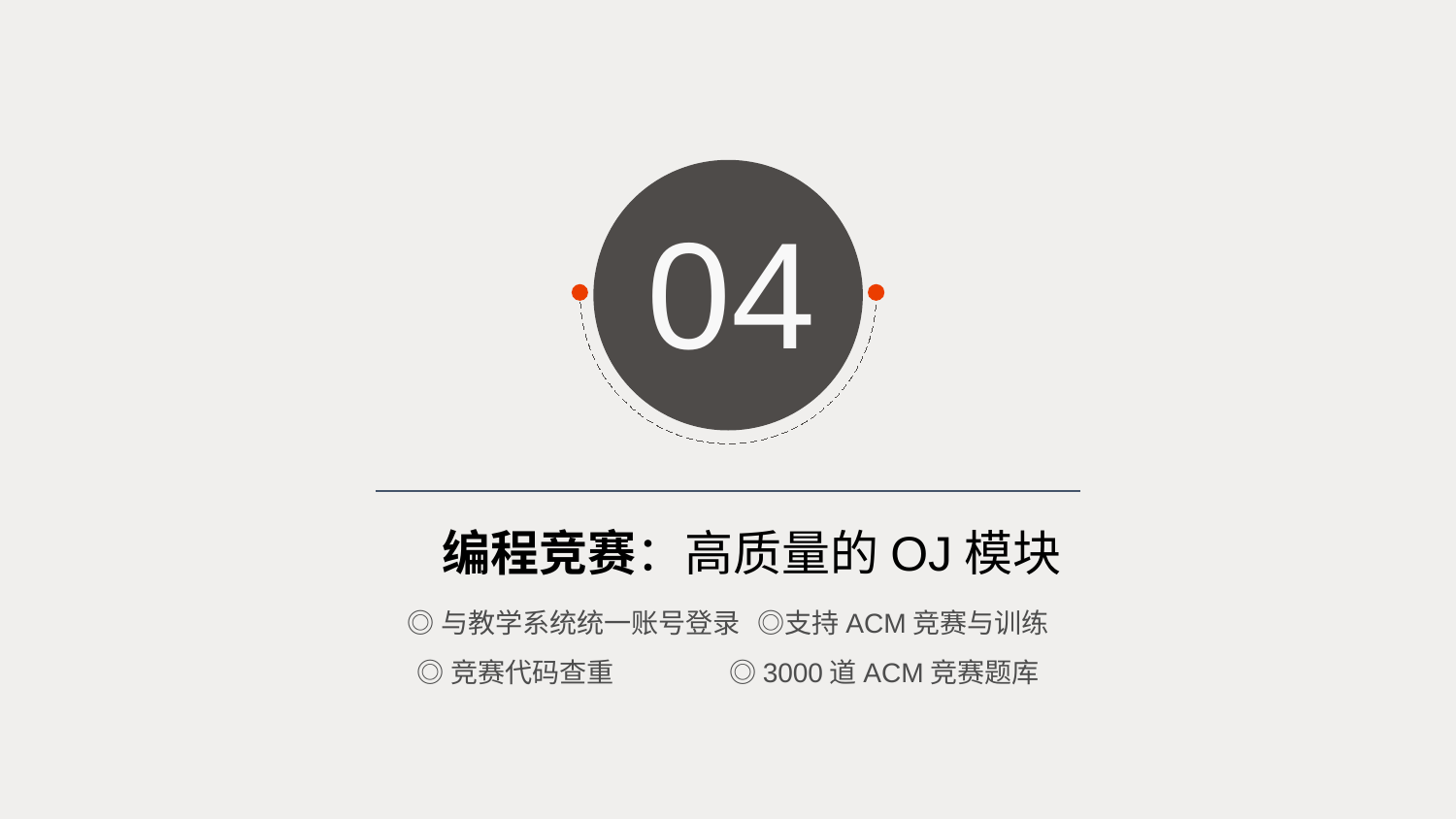

04

编程竞赛：高质量的OJ模块
◎与教学系统统一账号登录   ◎支持ACM竞赛与训练
◎竞赛代码查重                   ◎3000道ACM竞赛题库